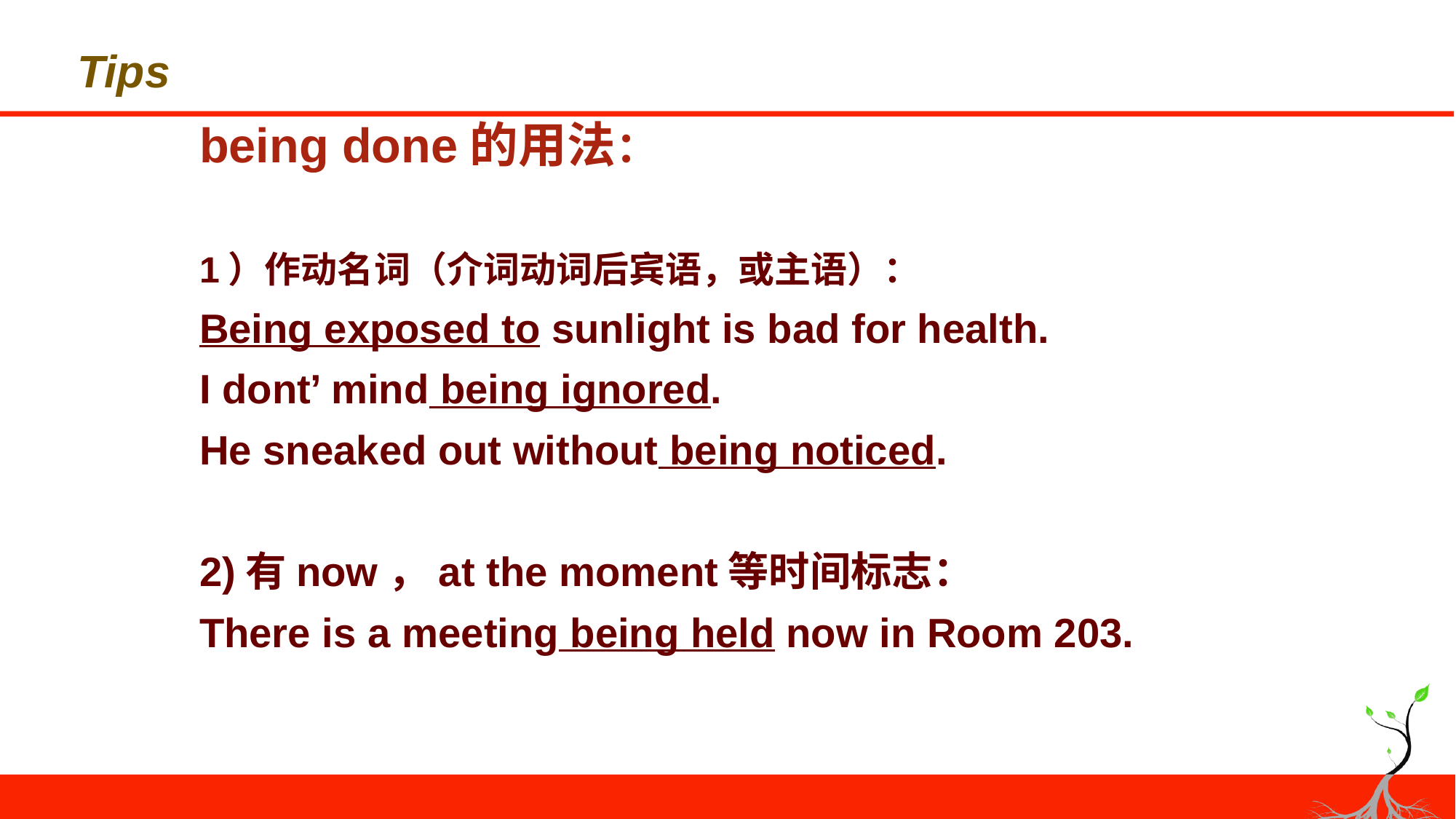

# Tips
being done的用法：

1）作动名词（介词动词后宾语，或主语）：
Being exposed to sunlight is bad for health.
I dont’ mind being ignored.
He sneaked out without being noticed.

2)有now，at the moment等时间标志：
There is a meeting being held now in Room 203.